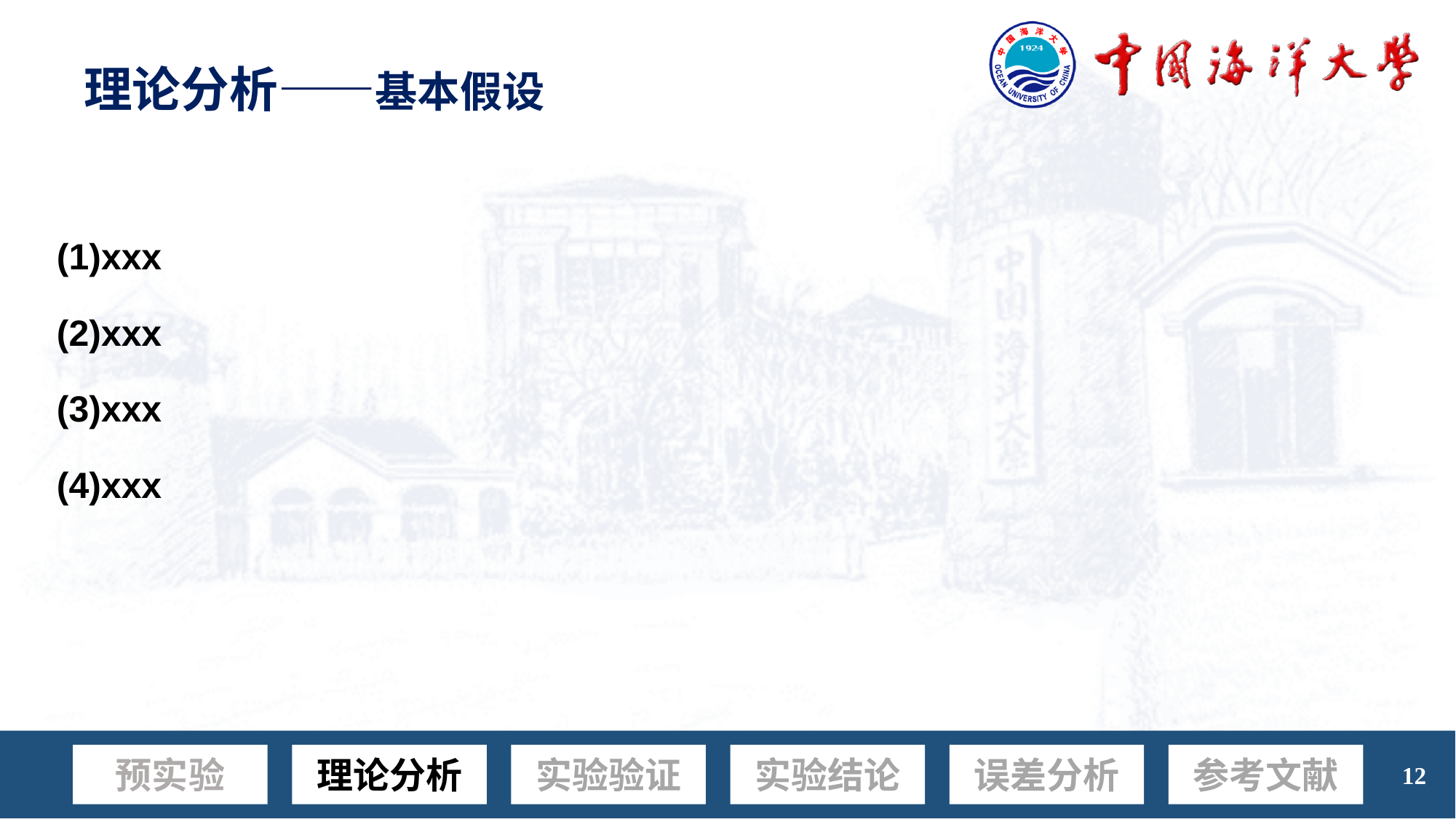

理论分析——基本假设
(1)xxx
(2)xxx
(3)xxx
(4)xxx
实验结论
误差分析
参考文献
# 预实验
理论分析
实验验证
12